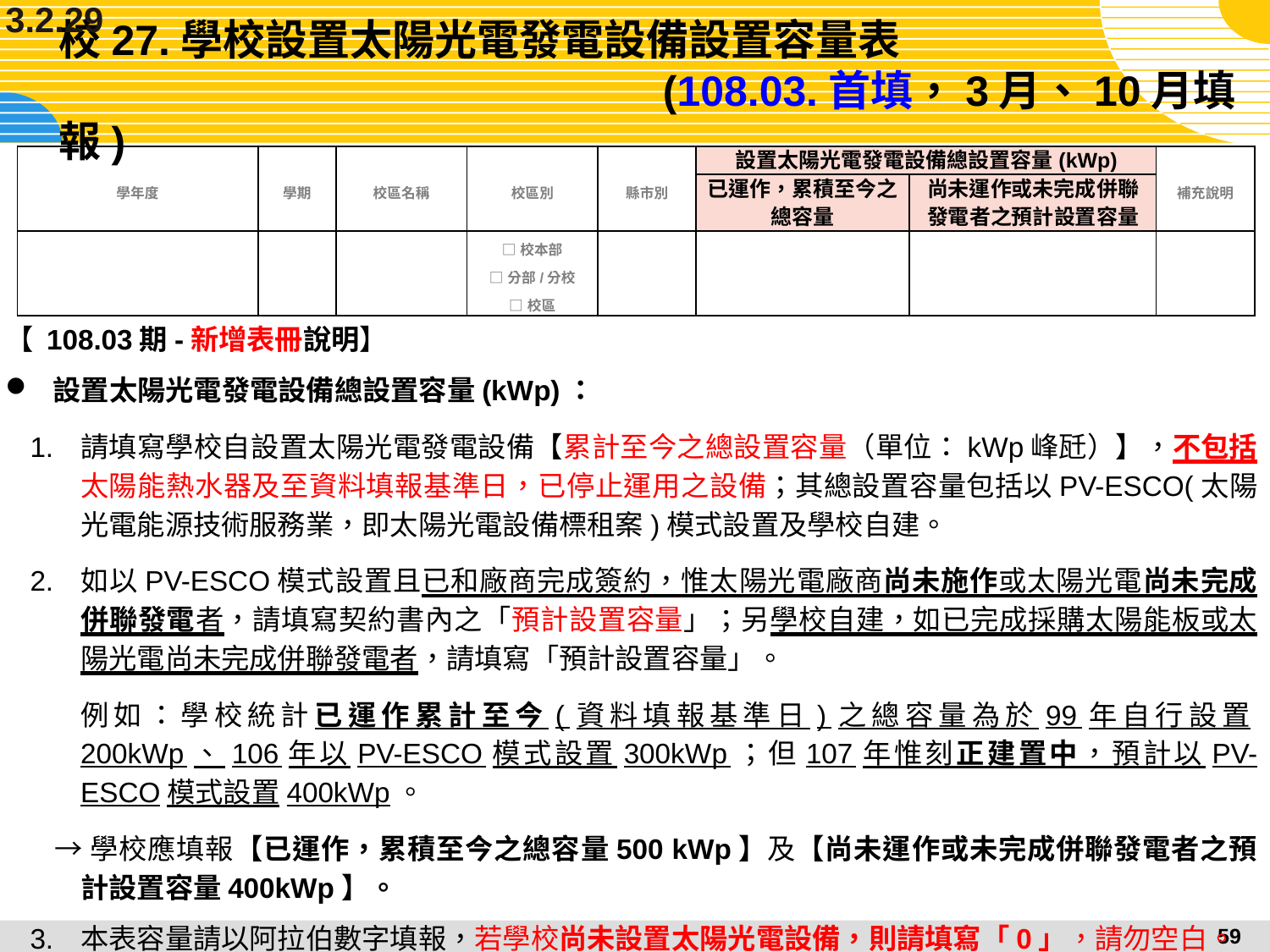

3.2.29
# 校27.學校設置太陽光電發電設備設置容量表							         (108.03.首填，3月、10月填報)
| 學年度 | 學期 | 校區名稱 | 校區別 | 縣市別 | 設置太陽光電發電設備總設置容量(kWp) |  | 補充說明 |
| --- | --- | --- | --- | --- | --- | --- | --- |
|  |  |  |  |  | 已運作，累積至今之總容量 | 尚未運作或未完成併聯發電者之預計設置容量 |  |
|  |  |  | □校本部 □分部/分校 □校區 |  |  |  |  |
【 108.03期-新增表冊說明】
設置太陽光電發電設備總設置容量(kWp)：
請填寫學校自設置太陽光電發電設備【累計至今之總設置容量（單位：kWp峰瓩）】，不包括太陽能熱水器及至資料填報基準日，已停止運用之設備；其總設置容量包括以PV-ESCO(太陽光電能源技術服務業，即太陽光電設備標租案)模式設置及學校自建。
如以PV-ESCO模式設置且已和廠商完成簽約，惟太陽光電廠商尚未施作或太陽光電尚未完成併聯發電者，請填寫契約書內之「預計設置容量」；另學校自建，如已完成採購太陽能板或太陽光電尚未完成併聯發電者，請填寫「預計設置容量」。
例如：學校統計已運作累計至今(資料填報基準日)之總容量為於99年自行設置200kWp、106年以PV-ESCO模式設置300kWp；但107年惟刻正建置中，預計以PV-ESCO模式設置400kWp。
→學校應填報【已運作，累積至今之總容量500 kWp】及【尚未運作或未完成併聯發電者之預計設置容量400kWp】。
本表容量請以阿拉伯數字填報，若學校尚未設置太陽光電設備，則請填寫「0」，請勿空白。